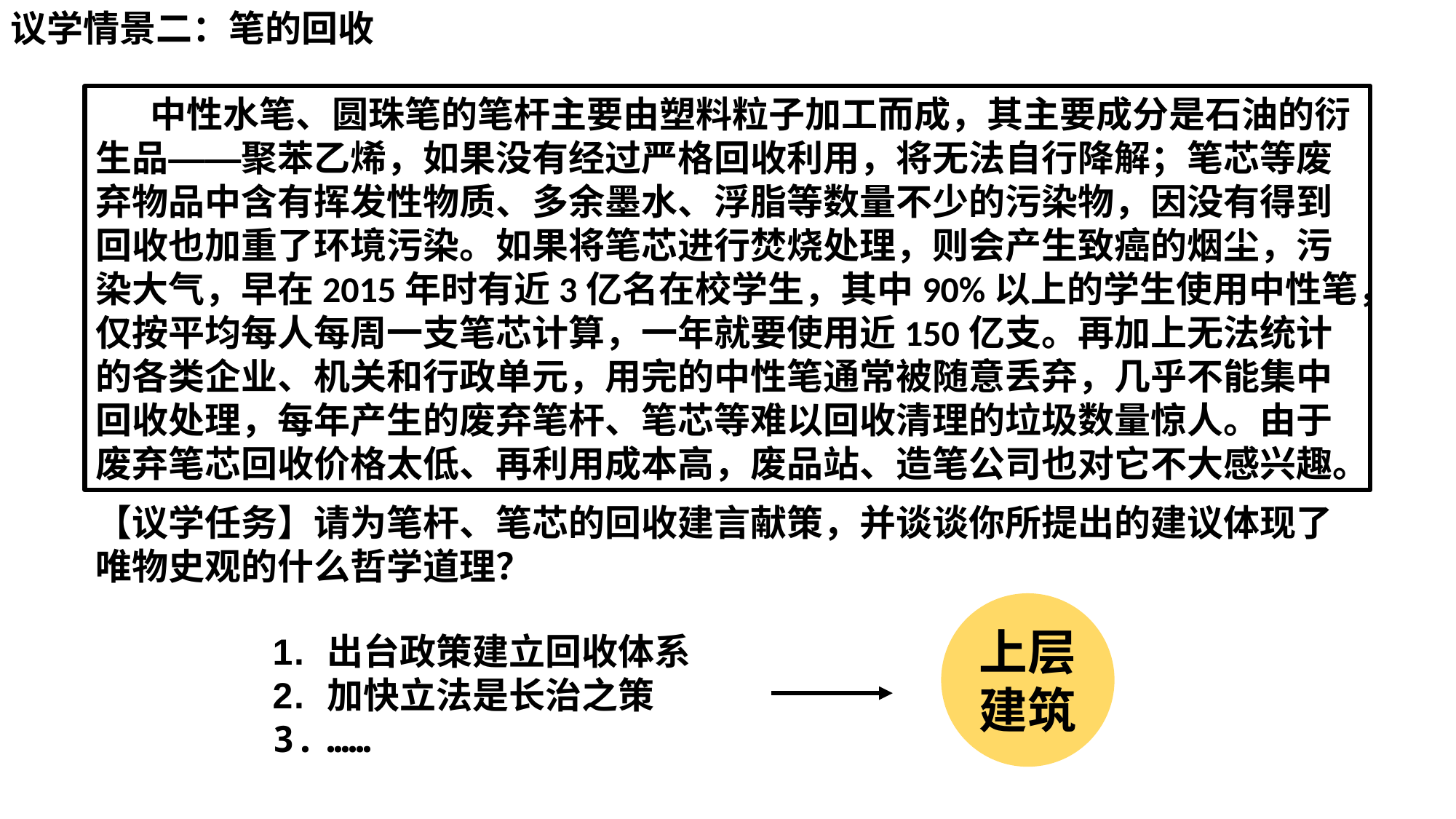

议学情景二：笔的回收
中性水笔、圆珠笔的笔杆主要由塑料粒子加工而成，其主要成分是石油的衍生品——聚苯乙烯，如果没有经过严格回收利用，将无法自行降解；笔芯等废弃物品中含有挥发性物质、多余墨水、浮脂等数量不少的污染物，因没有得到回收也加重了环境污染。如果将笔芯进行焚烧处理，则会产生致癌的烟尘，污染大气，早在2015年时有近3亿名在校学生，其中90%以上的学生使用中性笔，仅按平均每人每周一支笔芯计算，一年就要使用近150亿支。再加上无法统计的各类企业、机关和行政单元，用完的中性笔通常被随意丢弃，几乎不能集中回收处理，每年产生的废弃笔杆、笔芯等难以回收清理的垃圾数量惊人。由于废弃笔芯回收价格太低、再利用成本高，废品站、造笔公司也对它不大感兴趣。
【议学任务】请为笔杆、笔芯的回收建言献策，并谈谈你所提出的建议体现了唯物史观的什么哲学道理？
上层建筑
出台政策建立回收体系
加快立法是长治之策
……